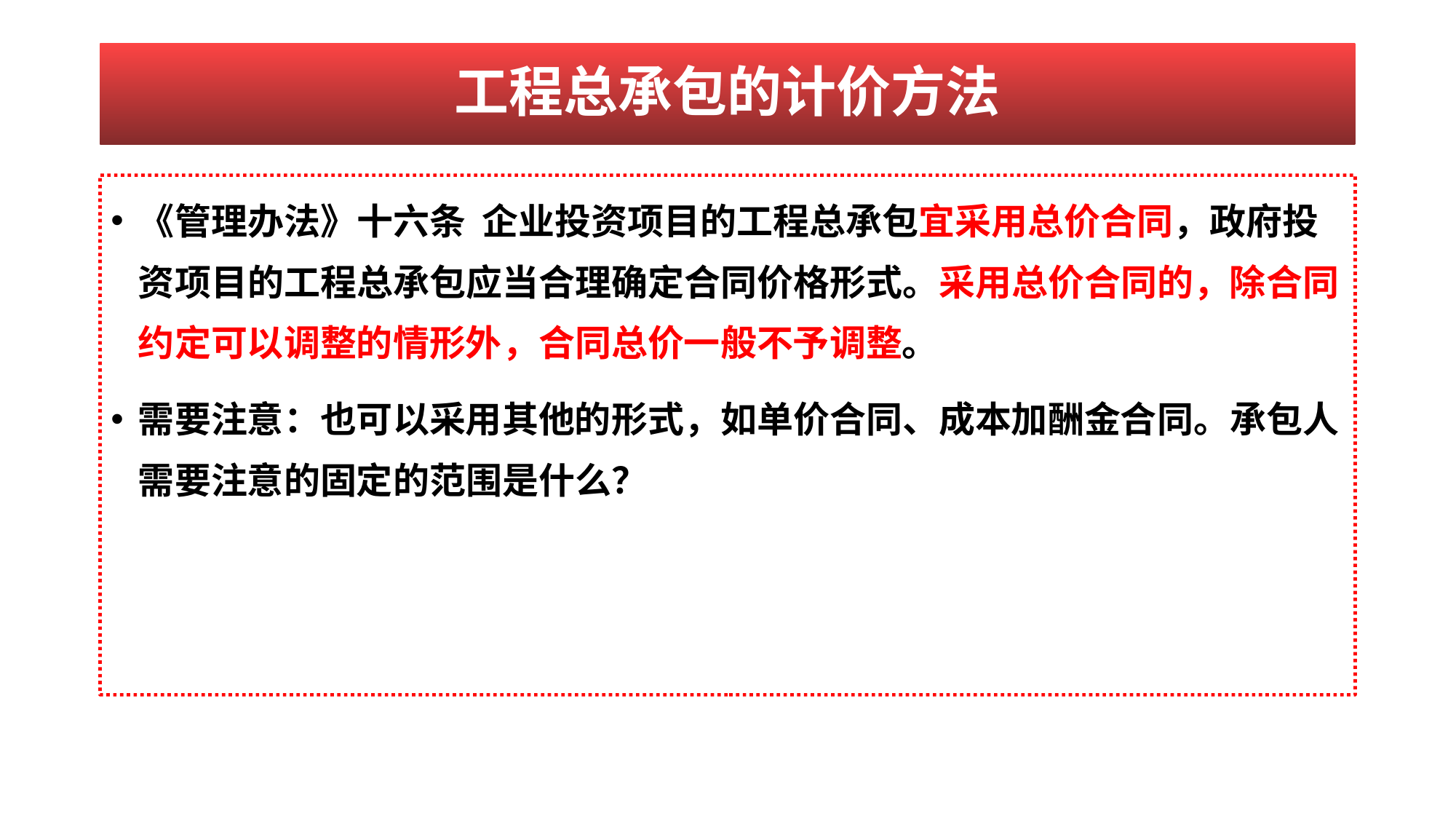

# 工程总承包的计价方法
《管理办法》十六条  企业投资项目的工程总承包宜采用总价合同，政府投资项目的工程总承包应当合理确定合同价格形式。采用总价合同的，除合同约定可以调整的情形外，合同总价一般不予调整。
需要注意：也可以采用其他的形式，如单价合同、成本加酬金合同。承包人需要注意的固定的范围是什么？